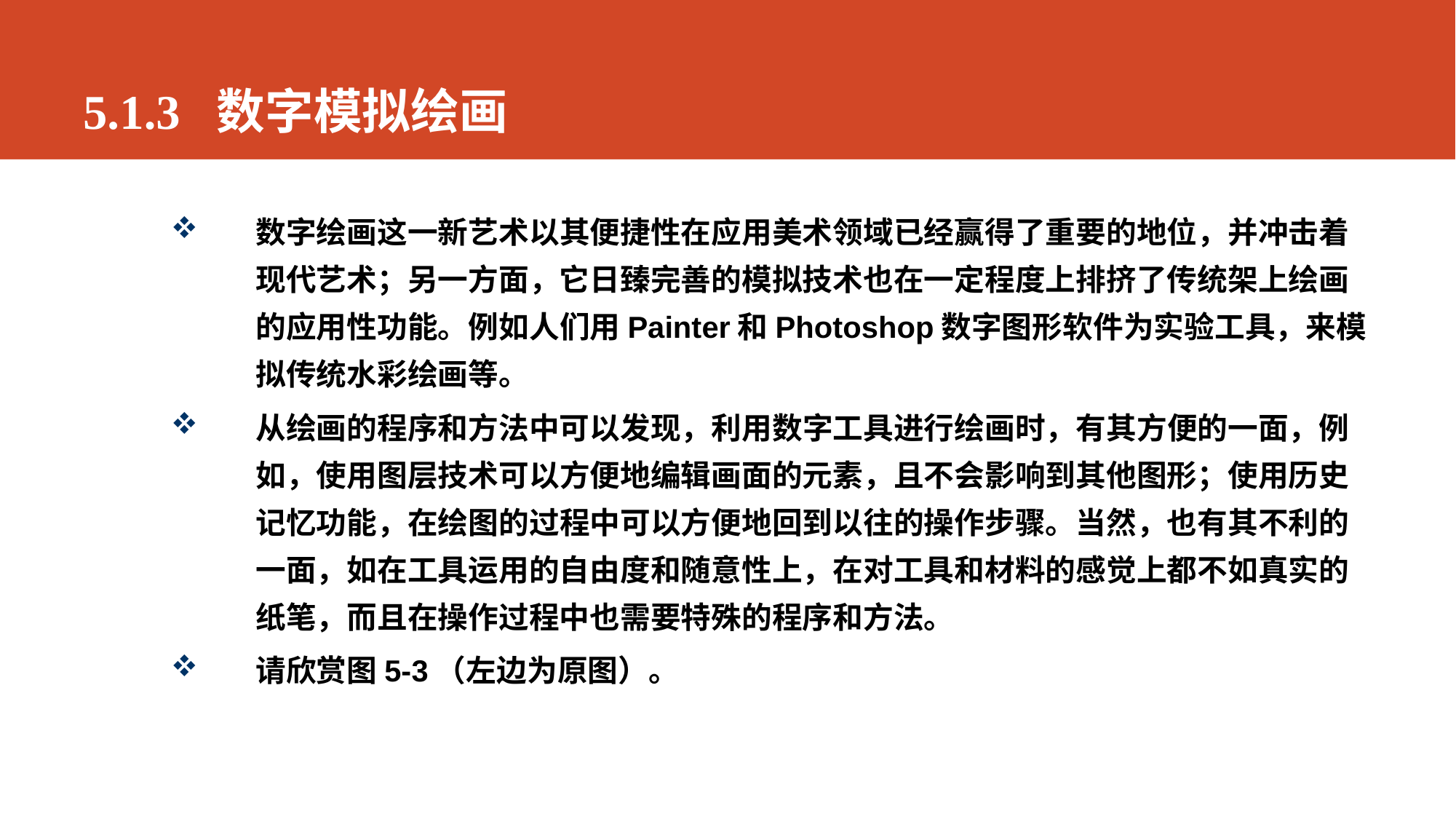

# 5.1.3  数字模拟绘画
数字绘画这一新艺术以其便捷性在应用美术领域已经赢得了重要的地位，并冲击着现代艺术；另一方面，它日臻完善的模拟技术也在一定程度上排挤了传统架上绘画的应用性功能。例如人们用Painter和Photoshop数字图形软件为实验工具，来模拟传统水彩绘画等。
从绘画的程序和方法中可以发现，利用数字工具进行绘画时，有其方便的一面，例如，使用图层技术可以方便地编辑画面的元素，且不会影响到其他图形；使用历史记忆功能，在绘图的过程中可以方便地回到以往的操作步骤。当然，也有其不利的一面，如在工具运用的自由度和随意性上，在对工具和材料的感觉上都不如真实的纸笔，而且在操作过程中也需要特殊的程序和方法。
请欣赏图5-3（左边为原图）。